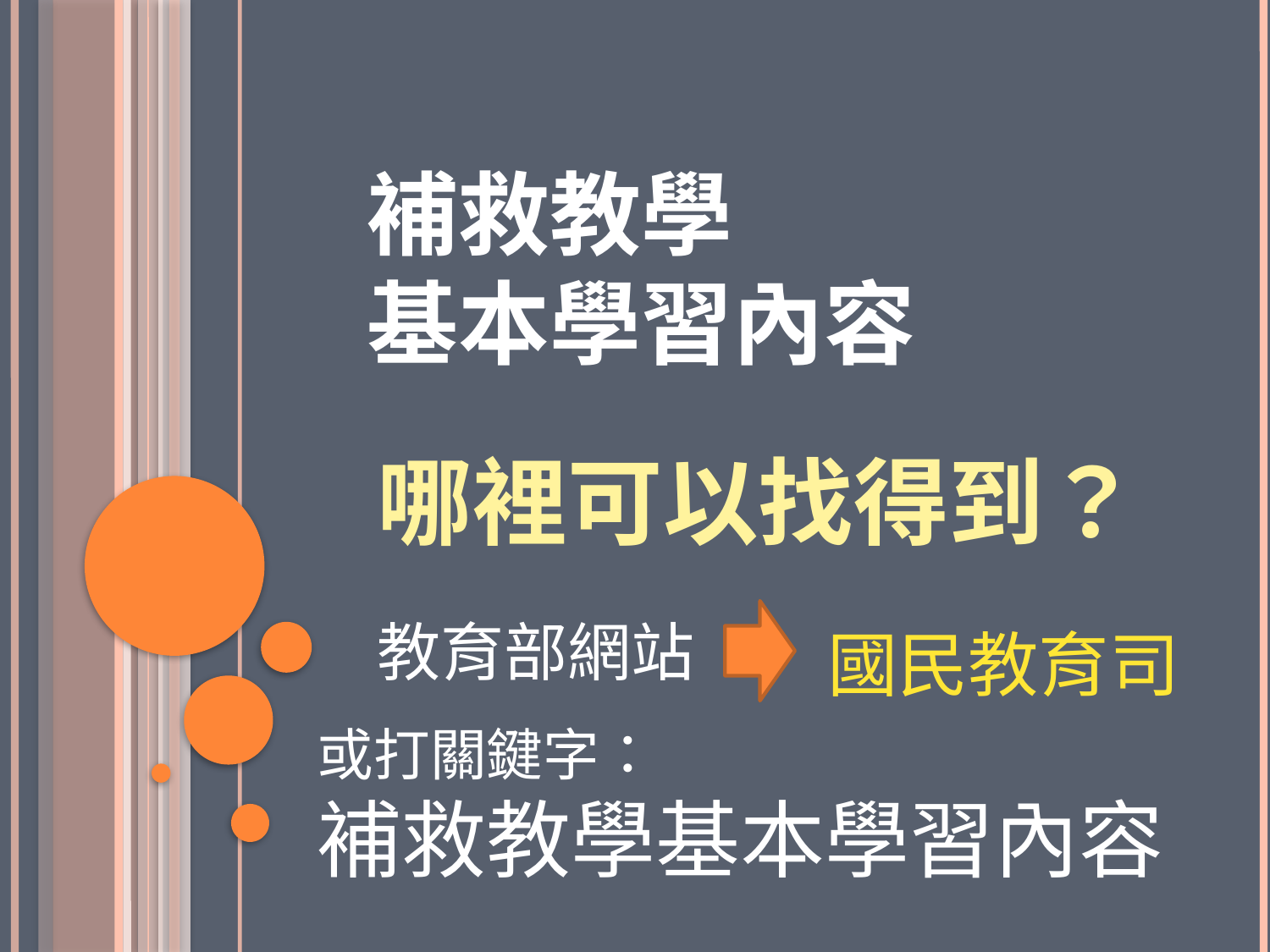

# 補救教學 基本學習內容
哪裡可以找得到？

教育部網站
國民教育司
或打關鍵字：
補救教學基本學習內容